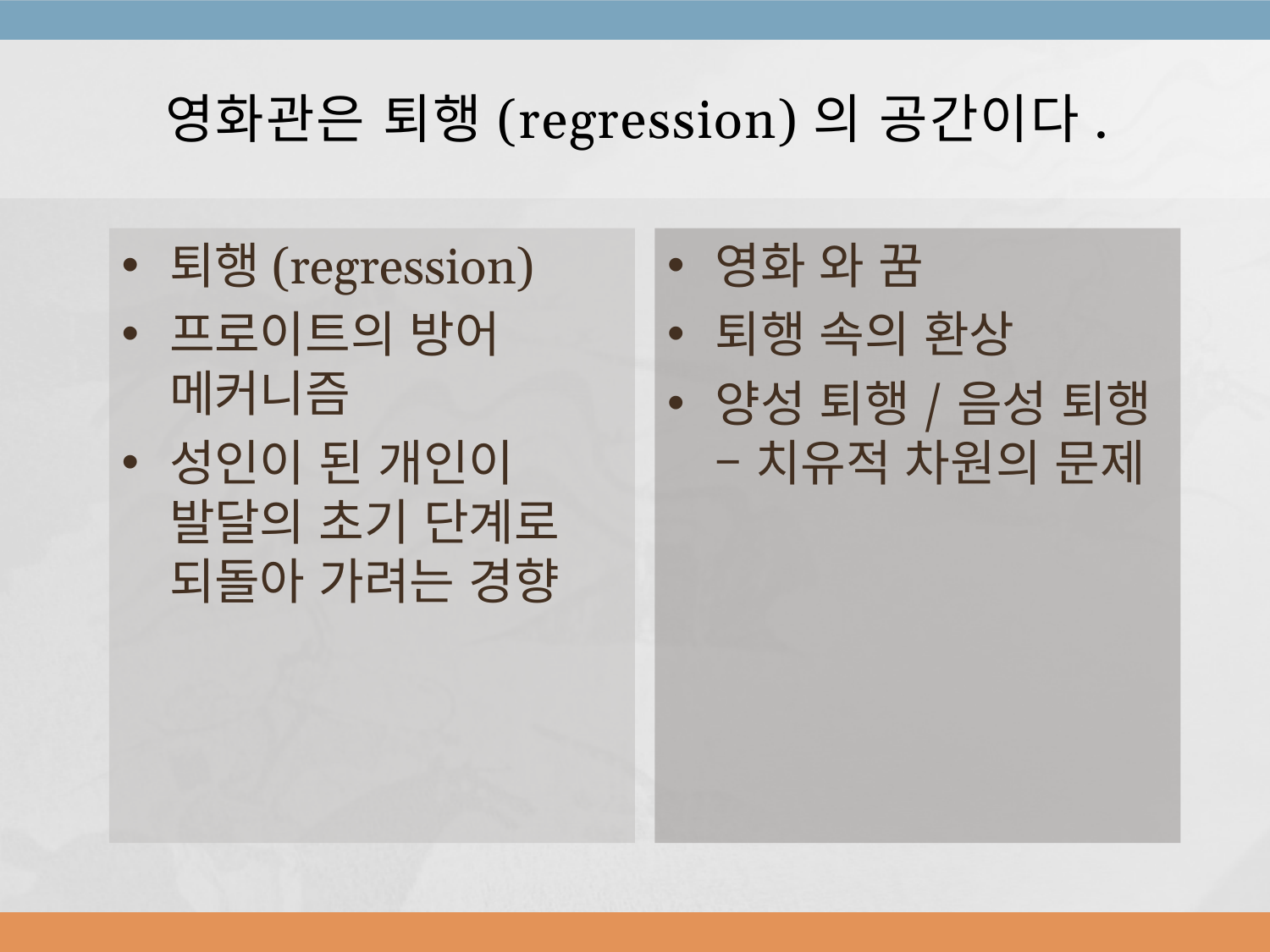

# 영화관은 퇴행(regression)의 공간이다.
퇴행(regression)
프로이트의 방어 메커니즘
성인이 된 개인이 발달의 초기 단계로 되돌아 가려는 경향
영화 와 꿈
퇴행 속의 환상
양성 퇴행/음성 퇴행 – 치유적 차원의 문제